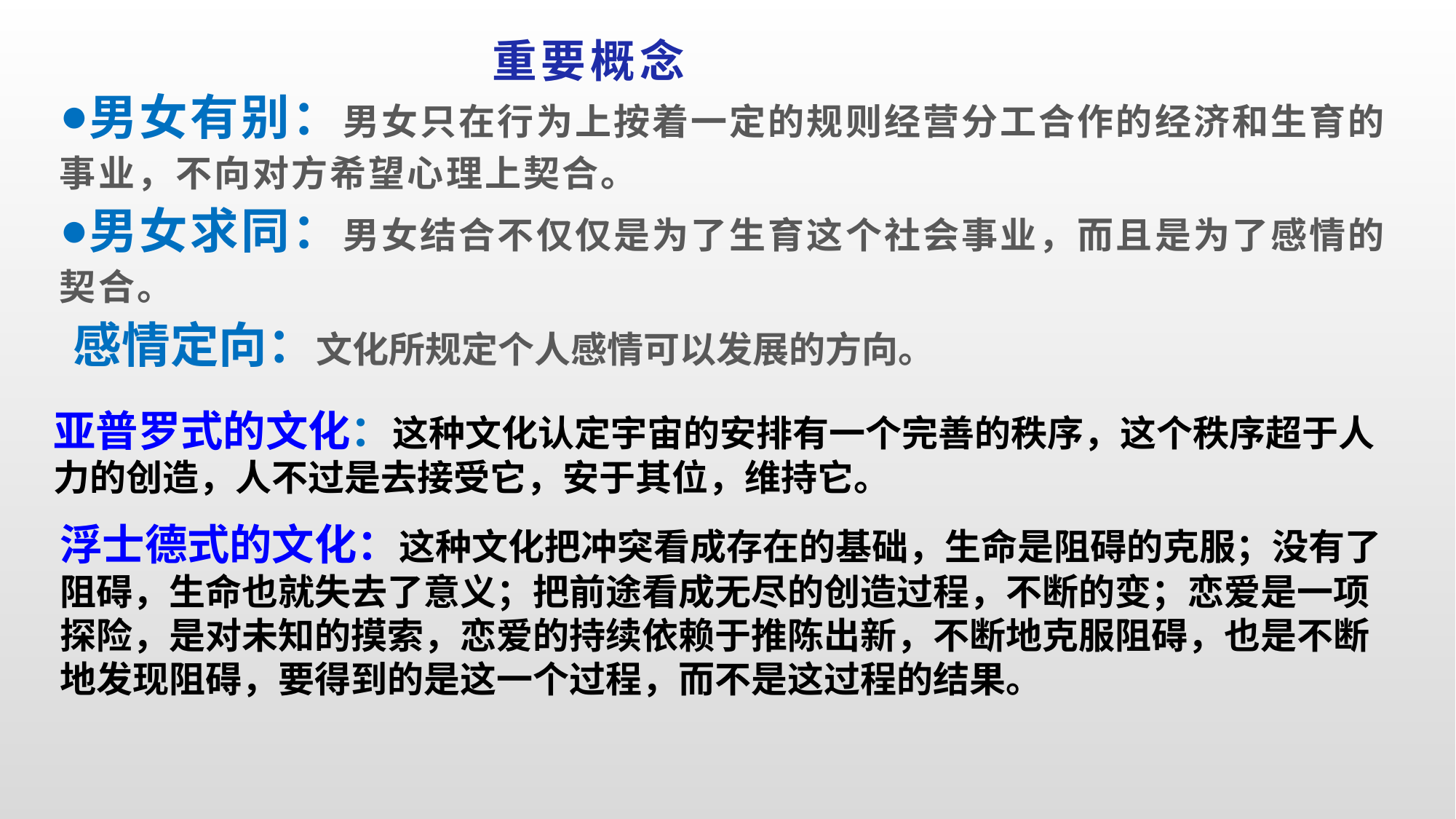

# 重要概念
男女有别：男女只在行为上按着一定的规则经营分工合作的经济和生育的事业，不向对方希望心理上契合。
男女求同：男女结合不仅仅是为了生育这个社会事业，而且是为了感情的契合。
感情定向：文化所规定个人感情可以发展的方向。
亚普罗式的文化：这种文化认定宇宙的安排有一个完善的秩序，这个秩序超于人力的创造，人不过是去接受它，安于其位，维持它。
浮士德式的文化：这种文化把冲突看成存在的基础，生命是阻碍的克服；没有了阻碍，生命也就失去了意义；把前途看成无尽的创造过程，不断的变；恋爱是一项探险，是对未知的摸索，恋爱的持续依赖于推陈出新，不断地克服阻碍，也是不断地发现阻碍，要得到的是这一个过程，而不是这过程的结果。